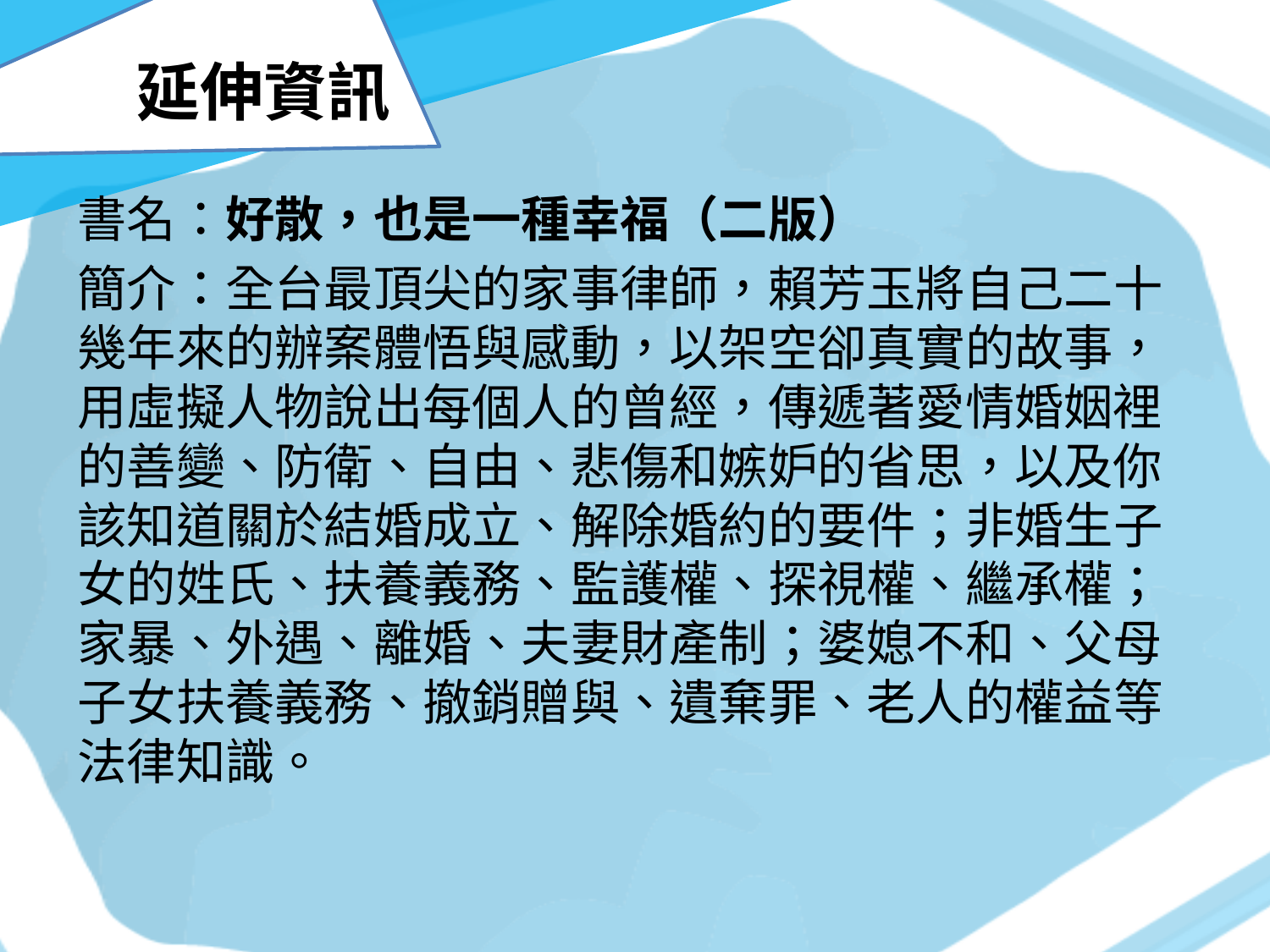

書名：好散，也是一種幸福（二版）
簡介：全台最頂尖的家事律師，賴芳玉將自己二十幾年來的辦案體悟與感動，以架空卻真實的故事，用虛擬人物說出每個人的曾經，傳遞著愛情婚姻裡的善變、防衛、自由、悲傷和嫉妒的省思，以及你該知道關於結婚成立、解除婚約的要件；非婚生子女的姓氏、扶養義務、監護權、探視權、繼承權；家暴、外遇、離婚、夫妻財產制；婆媳不和、父母子女扶養義務、撤銷贈與、遺棄罪、老人的權益等法律知識。